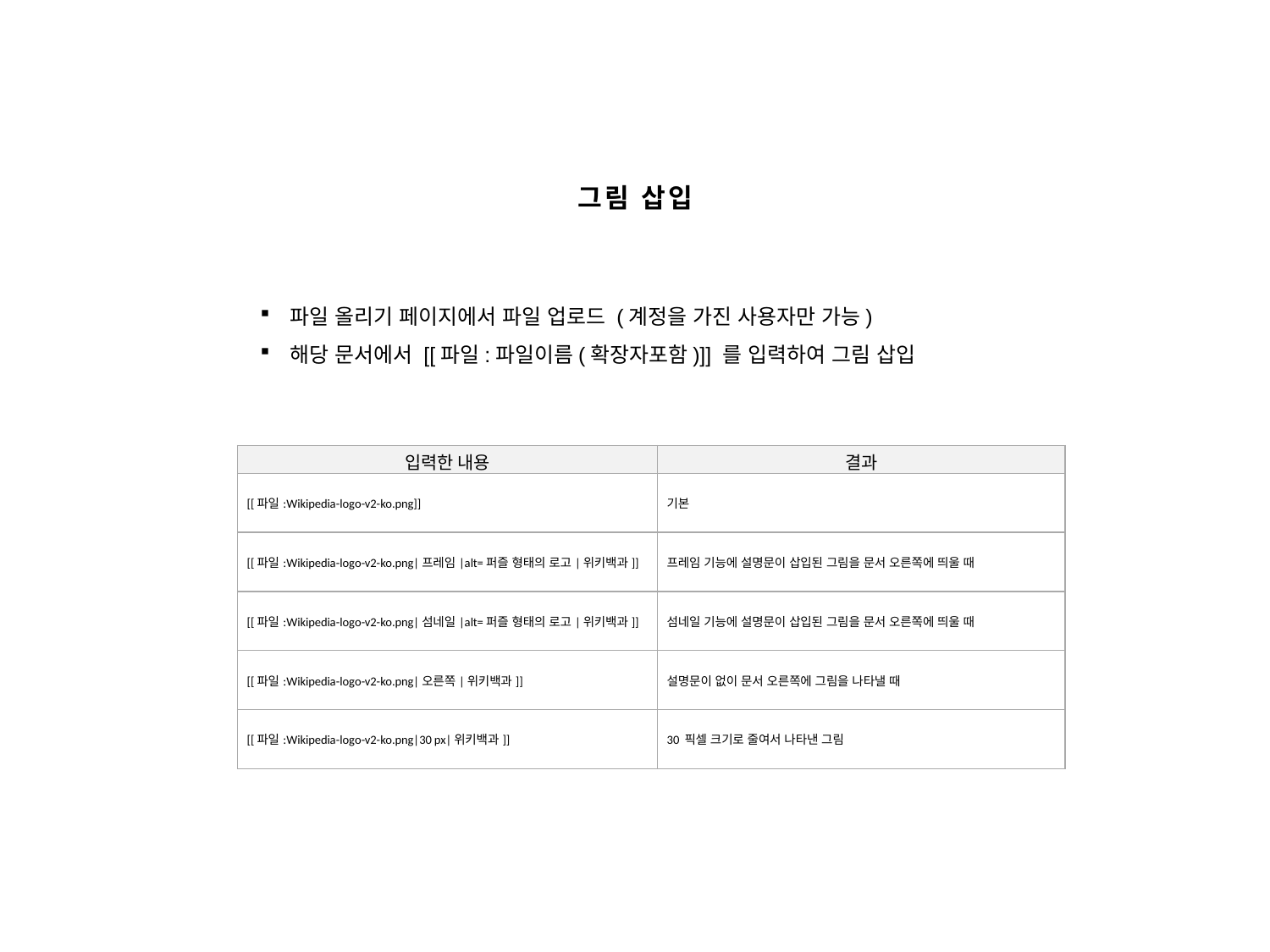

# 그림 삽입
파일 올리기 페이지에서 파일 업로드 (계정을 가진 사용자만 가능)
해당 문서에서 [[파일:파일이름(확장자포함)]] 를 입력하여 그림 삽입
| 입력한 내용 | 결과 |
| --- | --- |
| [[파일:Wikipedia-logo-v2-ko.png]] | 기본 |
| [[파일:Wikipedia-logo-v2-ko.png|프레임|alt=퍼즐 형태의 로고|위키백과]] | 프레임 기능에 설명문이 삽입된 그림을 문서 오른쪽에 띄울 때 |
| [[파일:Wikipedia-logo-v2-ko.png|섬네일|alt=퍼즐 형태의 로고|위키백과]] | 섬네일 기능에 설명문이 삽입된 그림을 문서 오른쪽에 띄울 때 |
| [[파일:Wikipedia-logo-v2-ko.png|오른쪽|위키백과]] | 설명문이 없이 문서 오른쪽에 그림을 나타낼 때 |
| [[파일:Wikipedia-logo-v2-ko.png|30 px|위키백과]] | 30 픽셀 크기로 줄여서 나타낸 그림 |